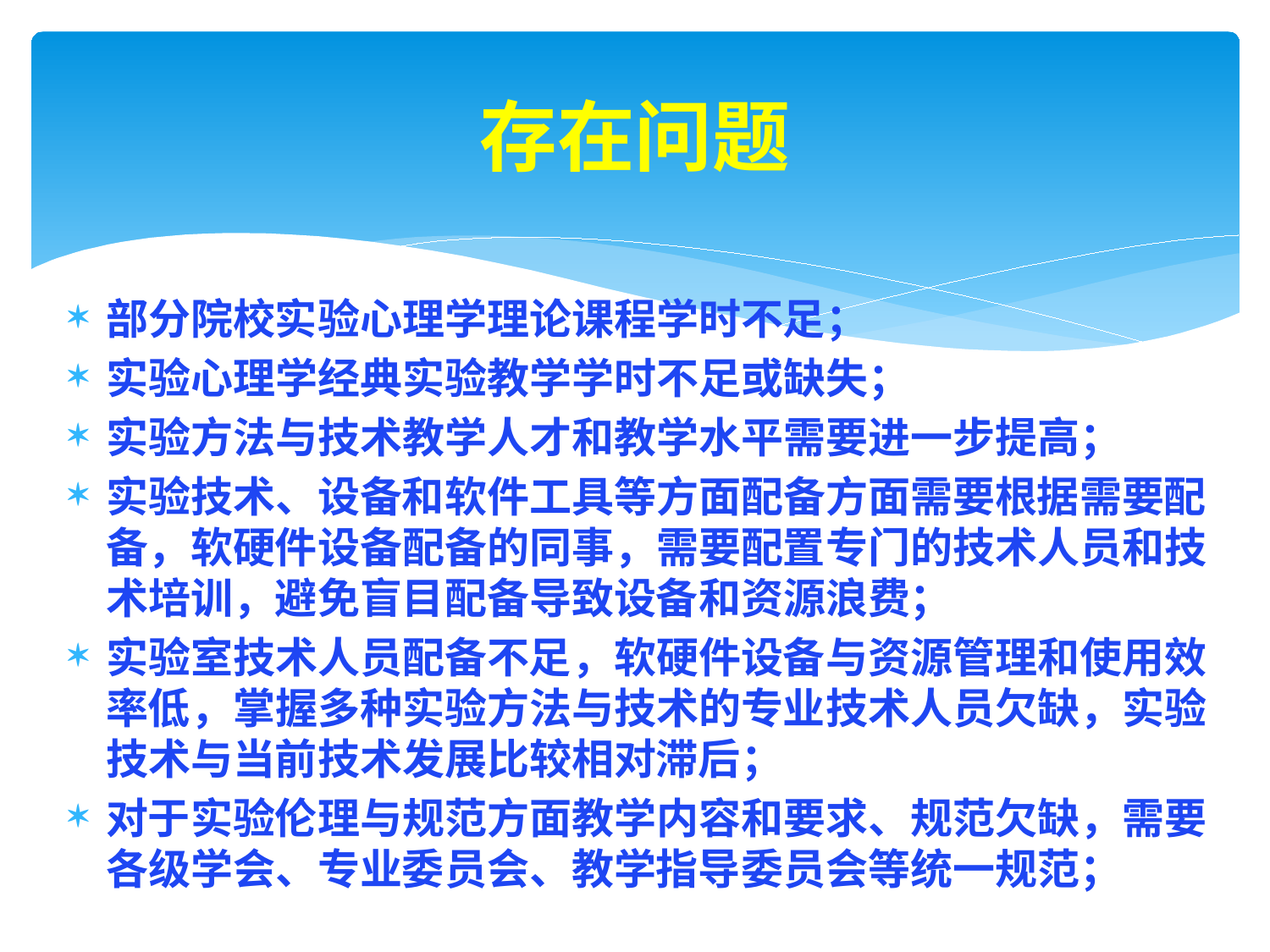

# 存在问题
部分院校实验心理学理论课程学时不足；
实验心理学经典实验教学学时不足或缺失；
实验方法与技术教学人才和教学水平需要进一步提高；
实验技术、设备和软件工具等方面配备方面需要根据需要配备，软硬件设备配备的同事，需要配置专门的技术人员和技术培训，避免盲目配备导致设备和资源浪费；
实验室技术人员配备不足，软硬件设备与资源管理和使用效率低，掌握多种实验方法与技术的专业技术人员欠缺，实验技术与当前技术发展比较相对滞后；
对于实验伦理与规范方面教学内容和要求、规范欠缺，需要各级学会、专业委员会、教学指导委员会等统一规范；